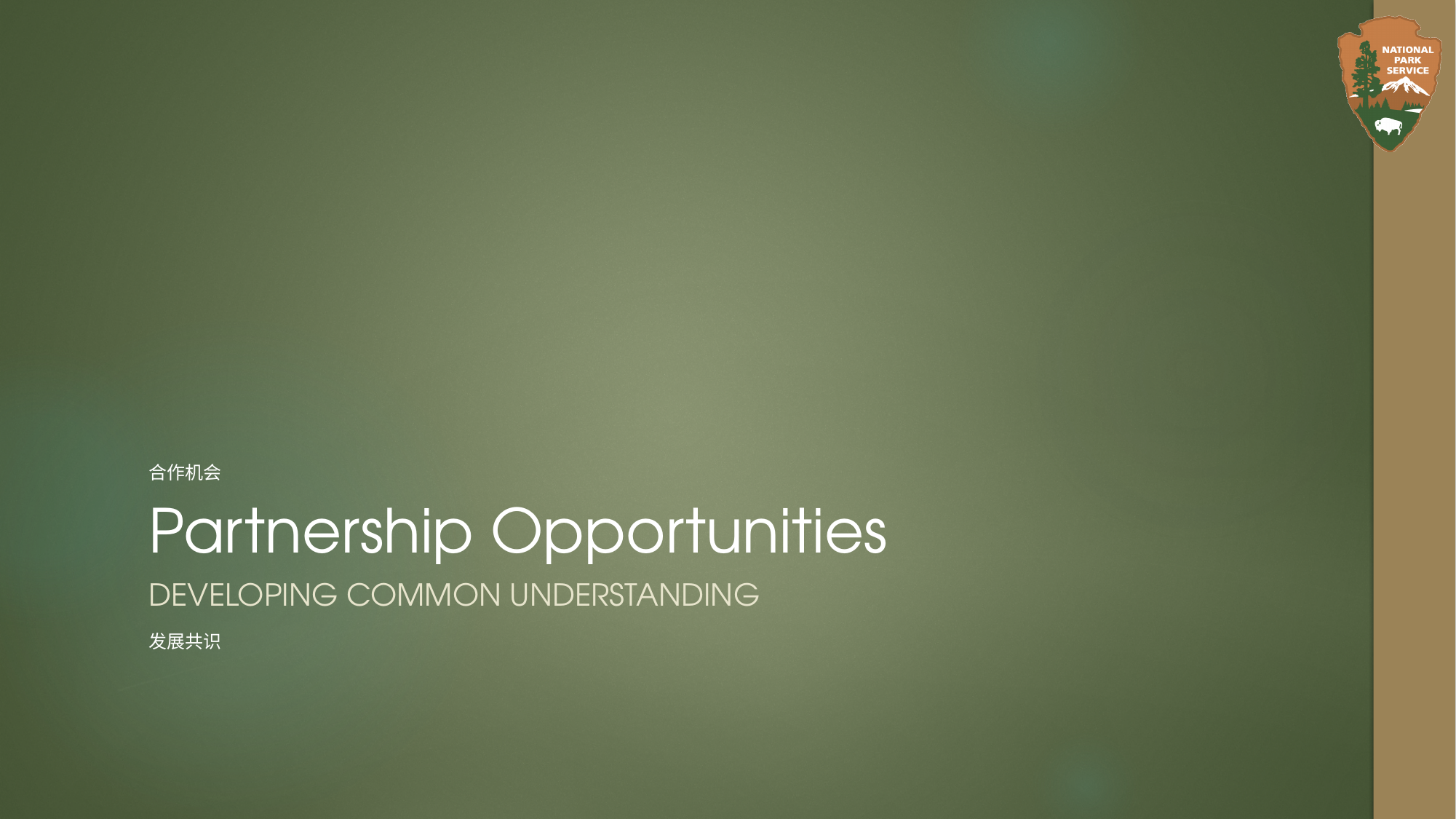

# Partnership Opportunities
合作机会
Developing Common Understanding
发展共识